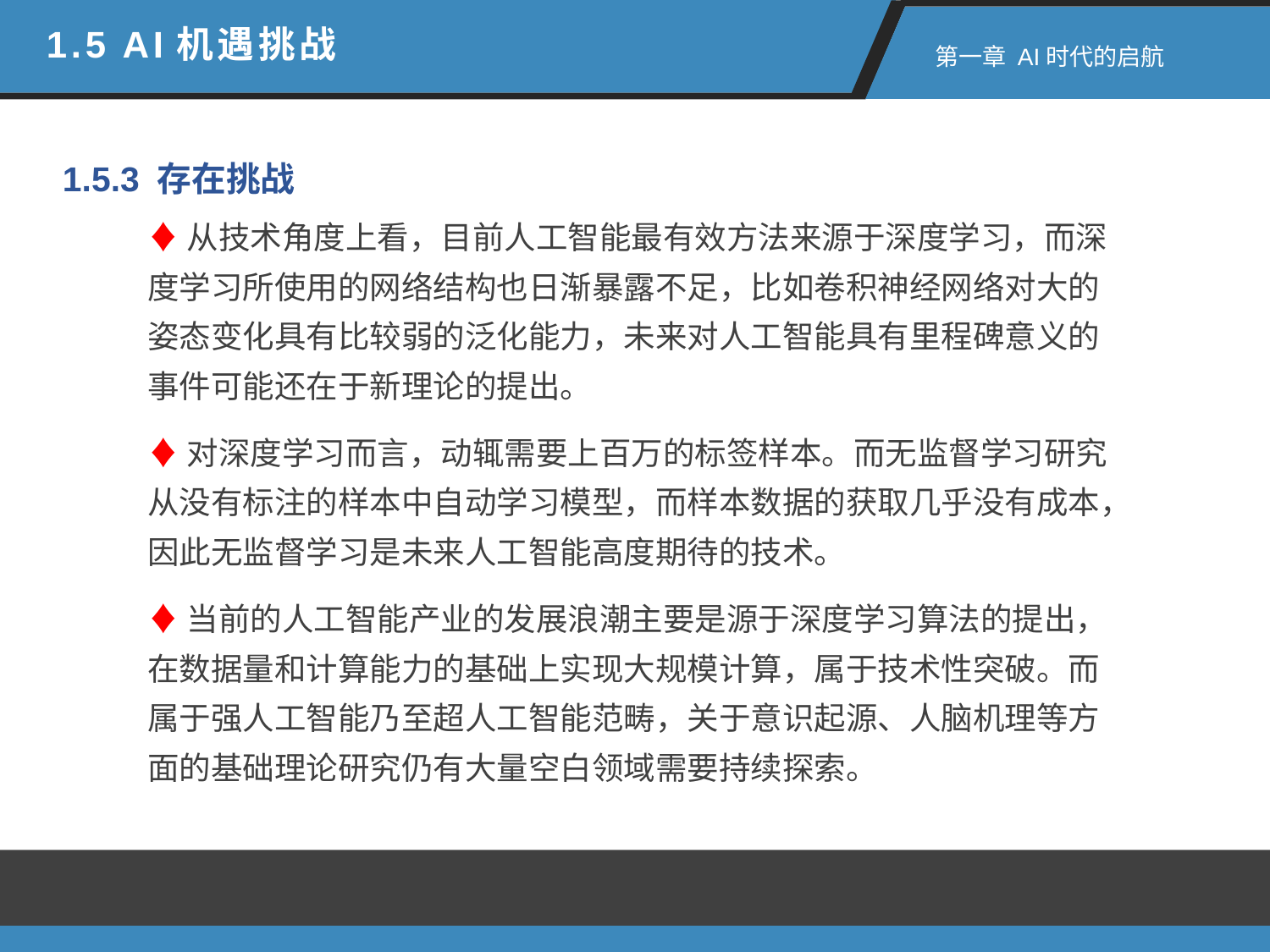

1.5 AI机遇挑战
  第一章 AI时代的启航
1.5.3 存在挑战
♦从技术角度上看，目前人工智能最有效方法来源于深度学习，而深度学习所使用的网络结构也日渐暴露不足，比如卷积神经网络对大的姿态变化具有比较弱的泛化能力，未来对人工智能具有里程碑意义的事件可能还在于新理论的提出。
♦对深度学习而言，动辄需要上百万的标签样本。而无监督学习研究从没有标注的样本中自动学习模型，而样本数据的获取几乎没有成本，因此无监督学习是未来人工智能高度期待的技术。
♦当前的人工智能产业的发展浪潮主要是源于深度学习算法的提出，在数据量和计算能力的基础上实现大规模计算，属于技术性突破。而属于强人工智能乃至超人工智能范畴，关于意识起源、人脑机理等方面的基础理论研究仍有大量空白领域需要持续探索。